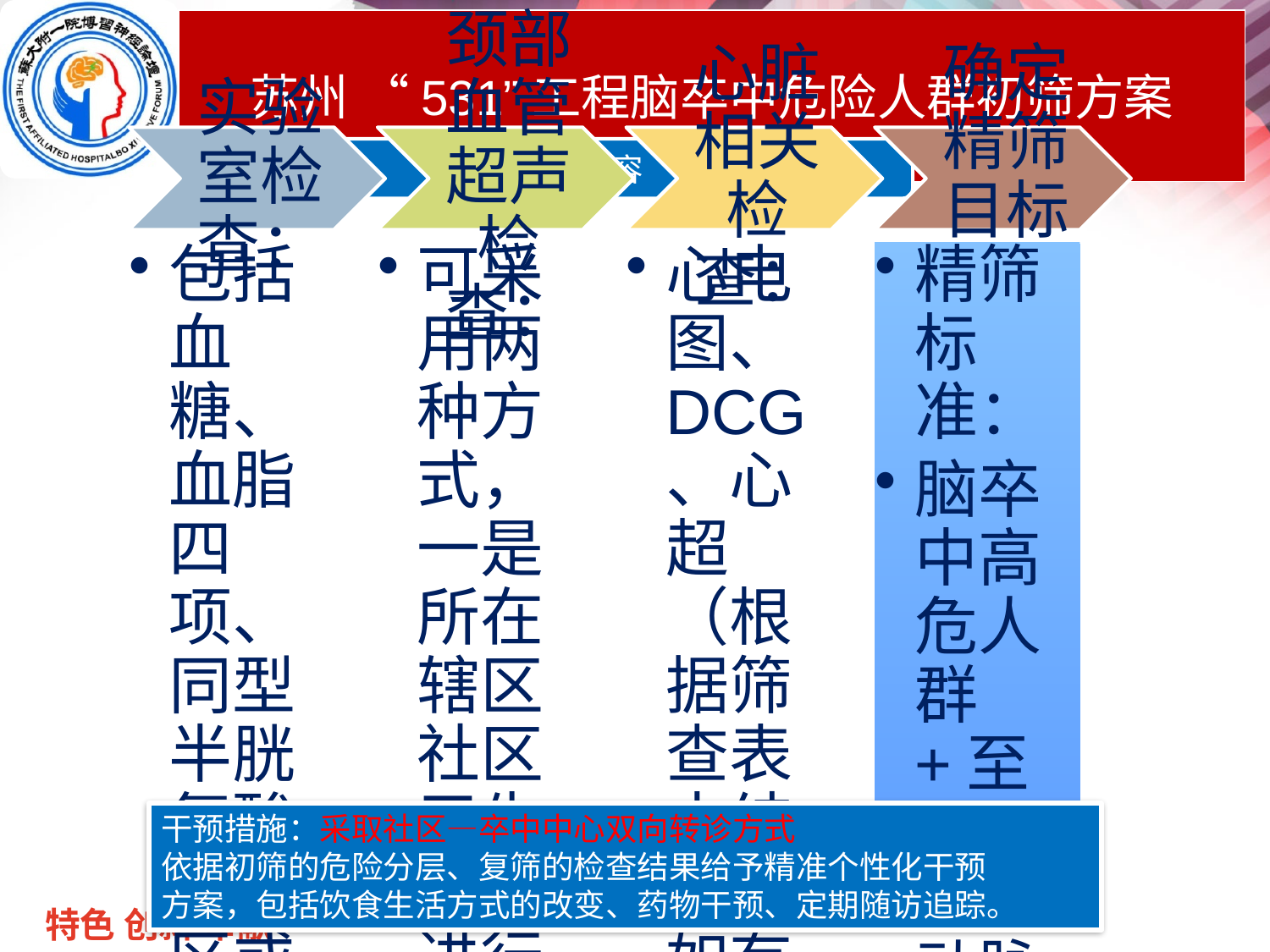

# 苏州 “531”工程脑卒中危险人群初筛方案
复筛内容
实验室检查：
包括血糖、血脂四项、同型半胱氨酸（社区或中心卒中门诊检查均可）；
颈部血管超声检查：
可采用两种方式，一是所在辖区社区卫生中心进行检查（社区医务人员或（和）相关中心人员指导参与下完成）；二是通过双向转诊预约方式，到所在相关卒中中心进行 检查；
心脏相关检查：
心电图、DCG、心超（根据筛查表中结果，如有房颤或瓣膜心脏病）；
确定精筛目标人群
精筛标准：
脑卒中高危人群+至少一侧颈动脉≥50% 的狭窄；
干预措施：采取社区—卒中中心双向转诊方式
依据初筛的危险分层、复筛的检查结果给予精准个性化干预
方案，包括饮食生活方式的改变、药物干预、定期随访追踪。